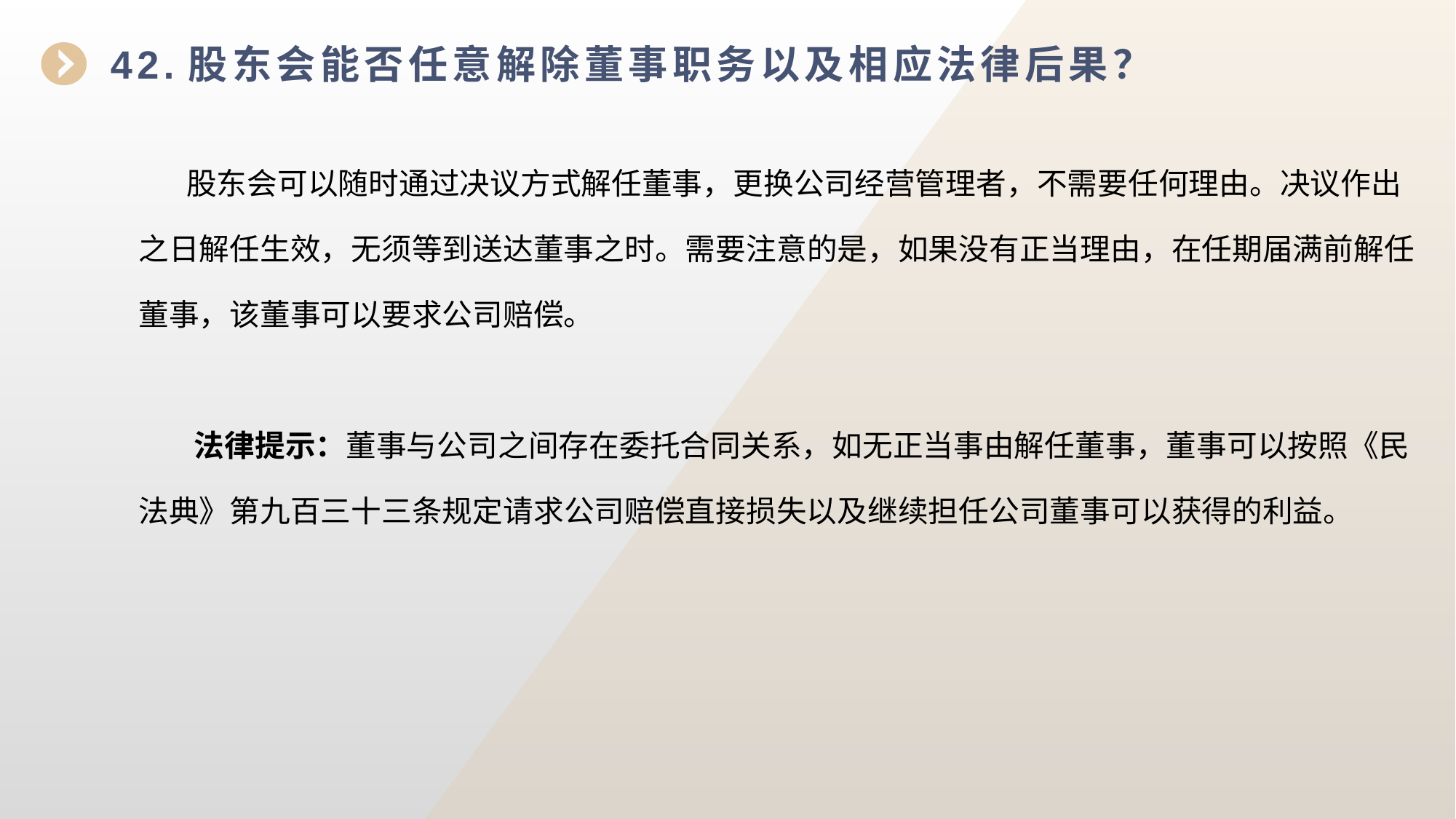

42.股东会能否任意解除董事职务以及相应法律后果？

      股东会可以随时通过决议方式解任董事，更换公司经营管理者，不需要任何理由。决议作出之日解任生效，无须等到送达董事之时。需要注意的是，如果没有正当理由，在任期届满前解任董事，该董事可以要求公司赔偿。

       法律提示：董事与公司之间存在委托合同关系，如无正当事由解任董事，董事可以按照《民法典》第九百三十三条规定请求公司赔偿直接损失以及继续担任公司董事可以获得的利益。